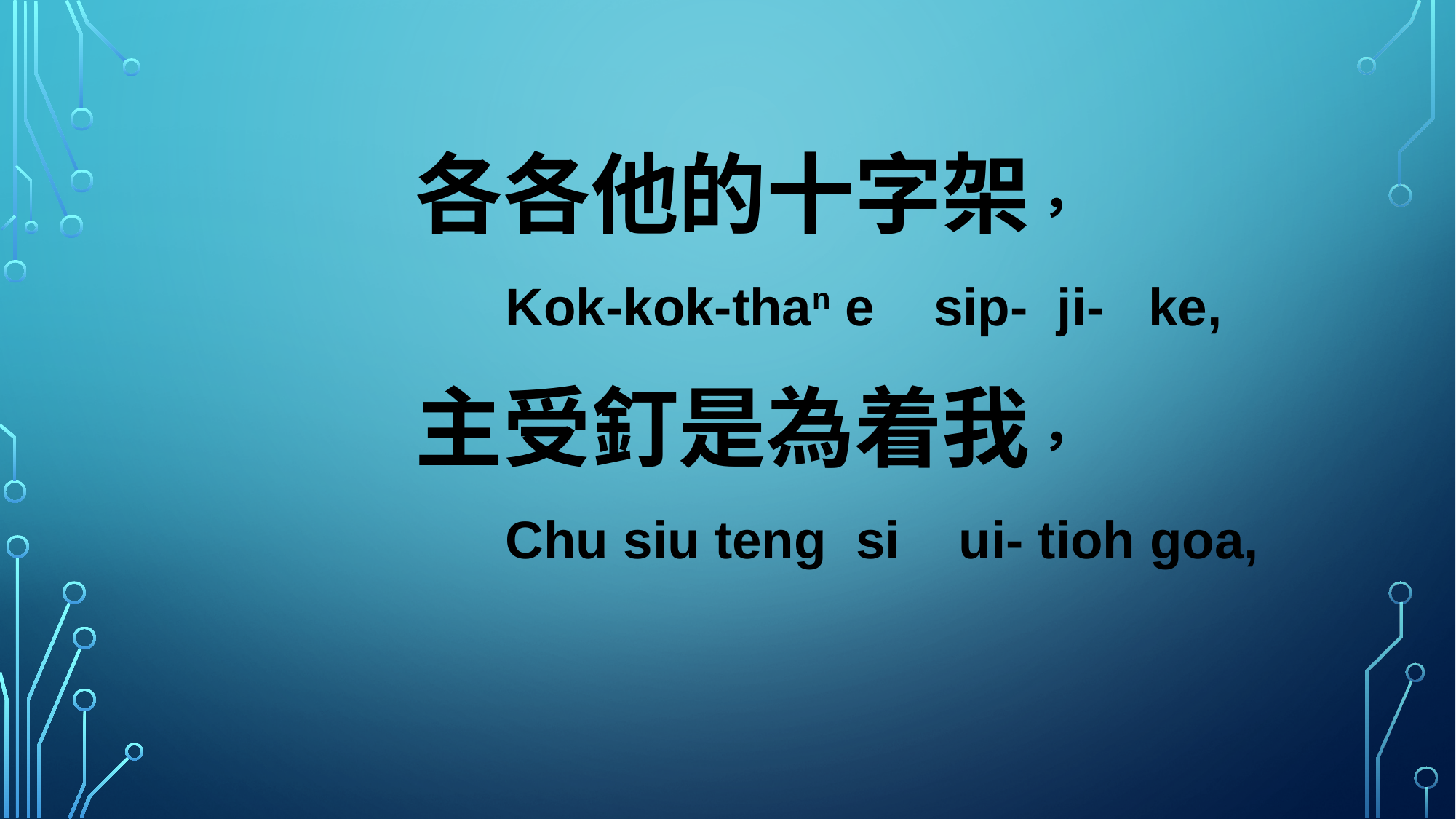

各各他的十字架，
                             Kok-kok-than e    sip-  ji-   ke,
主受釘是為着我，
                             Chu siu teng  si    ui- tioh goa,